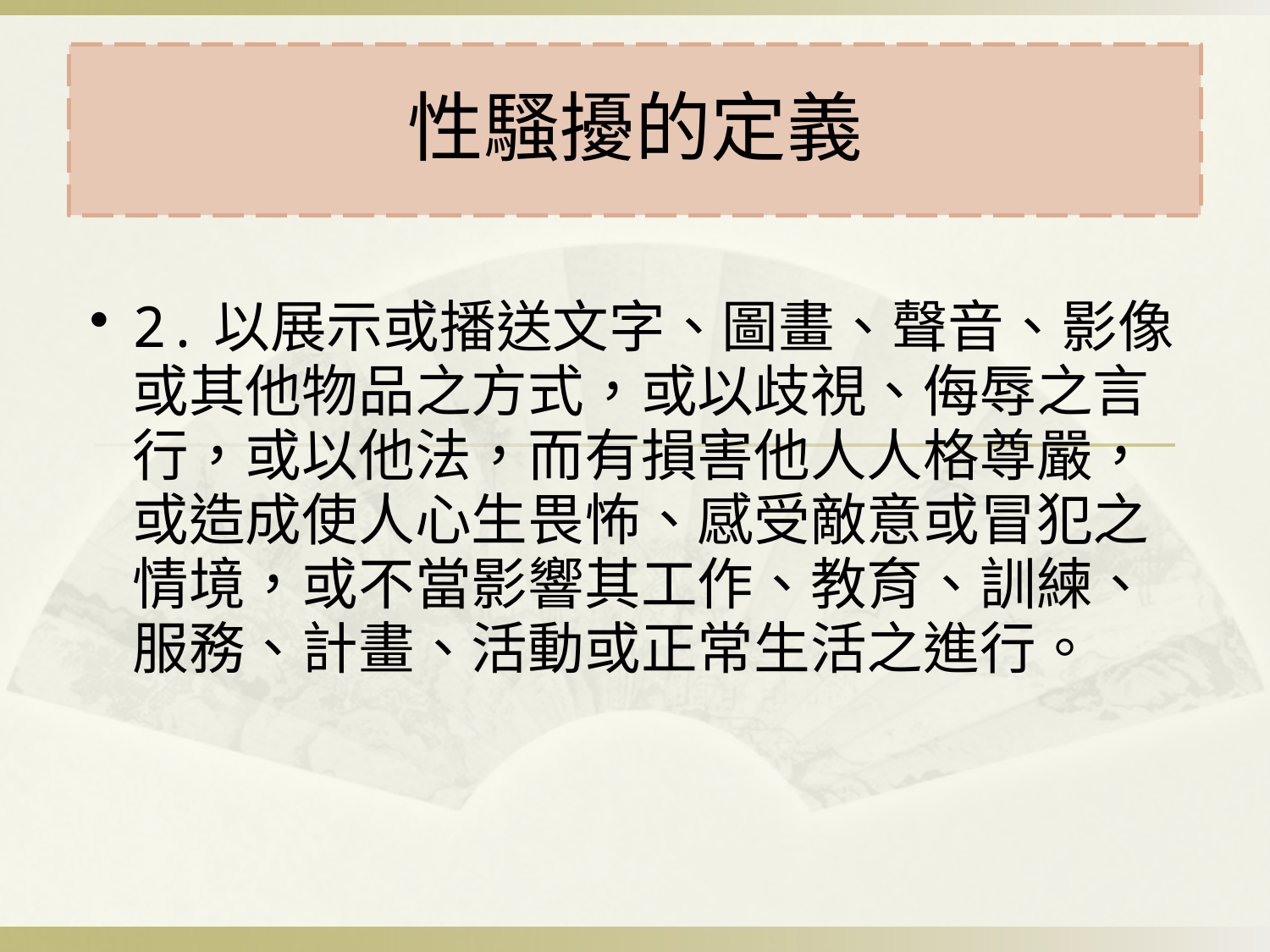

# 性騷擾的定義

2.以展示或播送文字、圖畫、聲音、影像或其他物品之方式，或以歧視、侮辱之言行，或以他法，而有損害他人人格尊嚴，或造成使人心生畏怖、感受敵意或冒犯之情境，或不當影響其工作、教育、訓練、服務、計畫、活動或正常生活之進行。